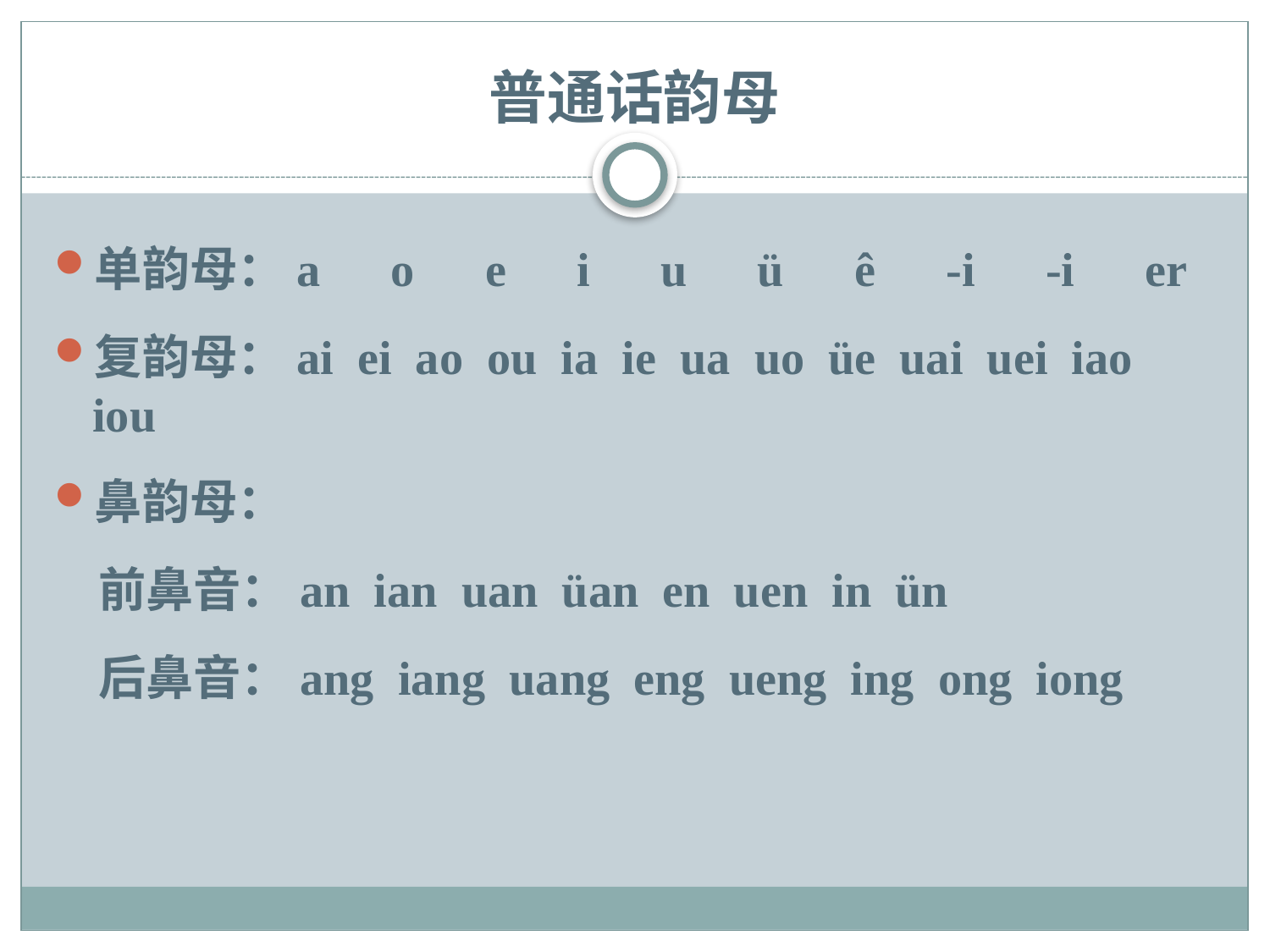

# 普通话韵母
单韵母：a　o　e　i　u　ü　ê　-i　-i　er
复韵母：ai  ei  ao  ou  ia  ie  ua  uo  üe  uai  uei  iao  iou
鼻韵母：
   前鼻音：an  ian  uan  üan  en  uen  in  ün
   后鼻音：ang  iang  uang  eng  ueng  ing  ong  iong